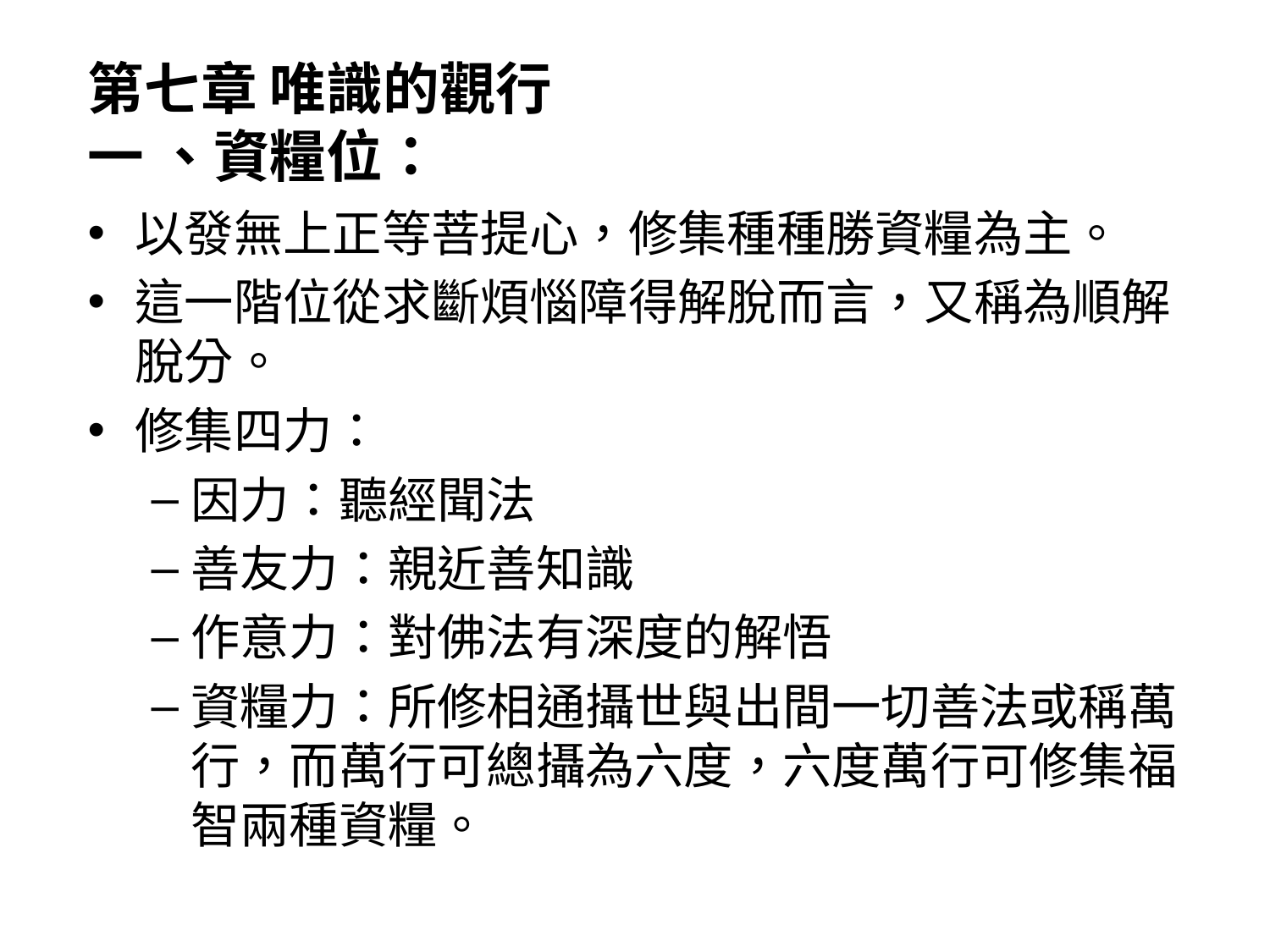

# 第七章 唯識的觀行 一 、資糧位：
以發無上正等菩提心，修集種種勝資糧為主。
這一階位從求斷煩惱障得解脫而言，又稱為順解脫分。
修集四力：
因力：聽經聞法
善友力：親近善知識
作意力：對佛法有深度的解悟
資糧力：所修相通攝世與出間一切善法或稱萬行，而萬行可總攝為六度，六度萬行可修集福智兩種資糧。